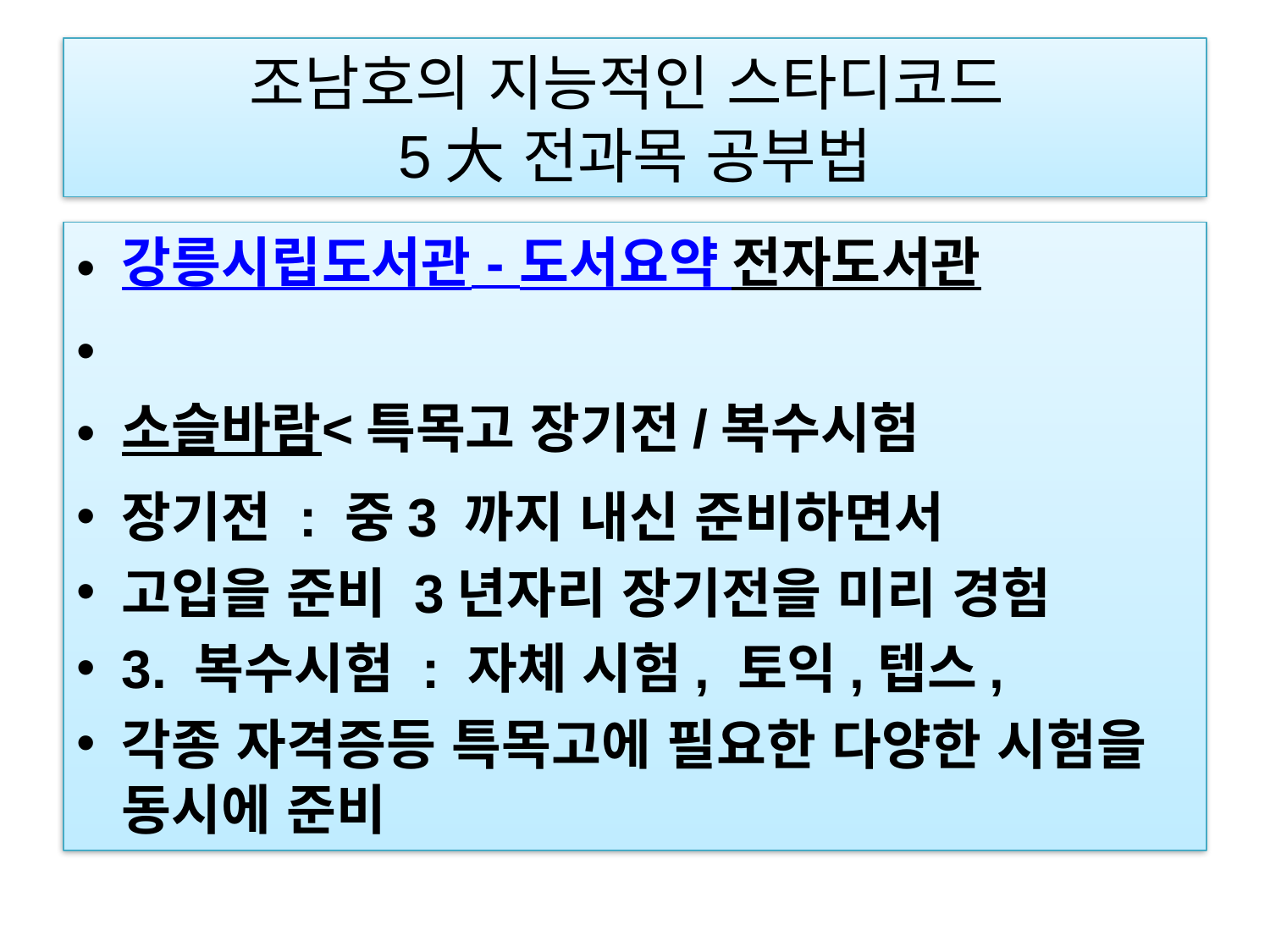

# 조남호의 지능적인 스타디코드 5大 전과목 공부법
강릉시립도서관 - 도서요약 전자도서관

소슬바람<특목고 장기전/복수시험
장기전 : 중3 까지 내신 준비하면서
고입을 준비 3년자리 장기전을 미리 경험
3. 복수시험 : 자체 시험, 토익,텝스,
각종 자격증등 특목고에 필요한 다양한 시험을 동시에 준비